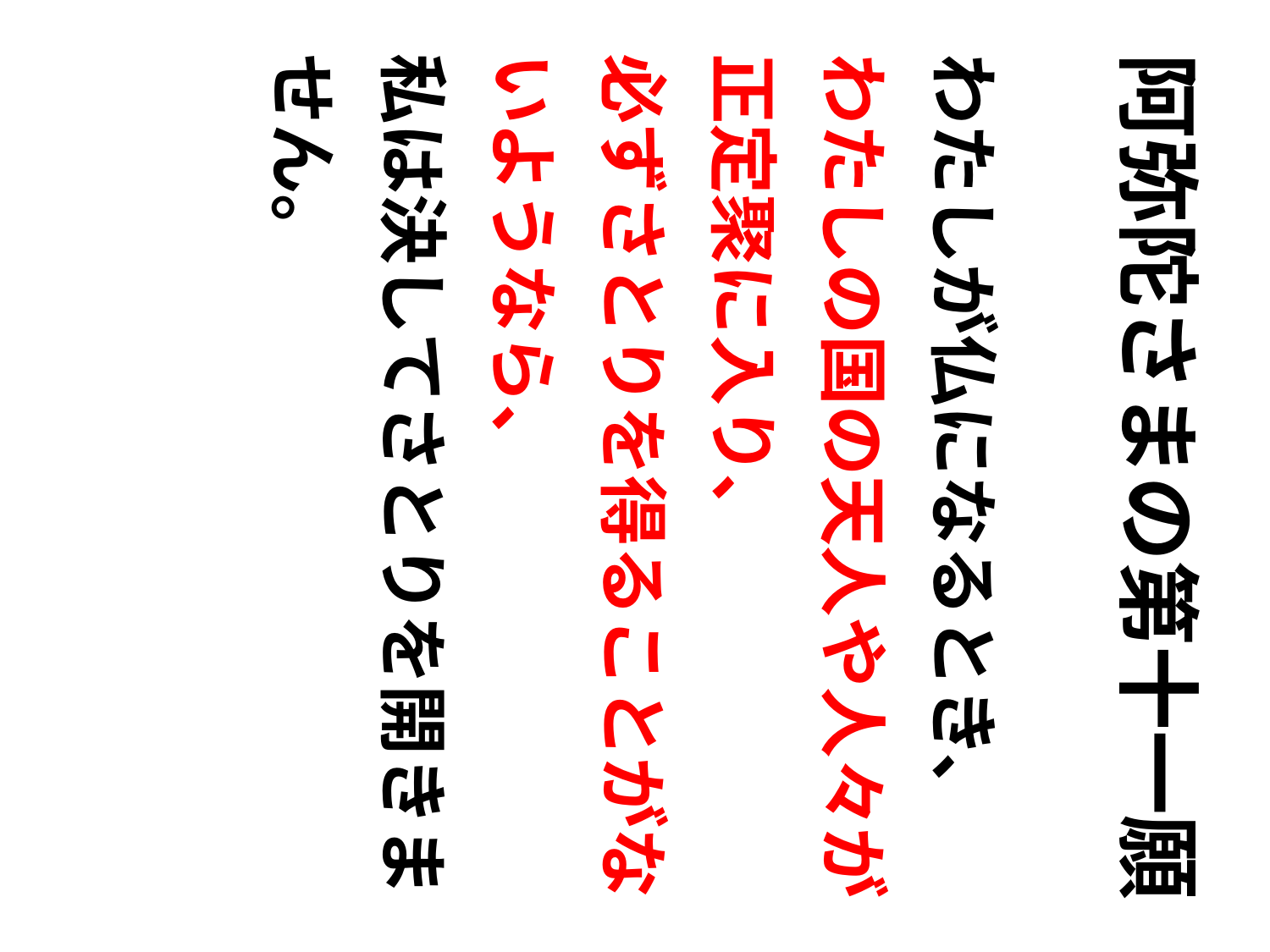

阿弥陀さまの第十一願

わたしが仏になるとき、
わたしの国の天人や人々が
正定聚に入り、
必ずさとりを得ることがないようなら、
私は決してさとりを開きません。